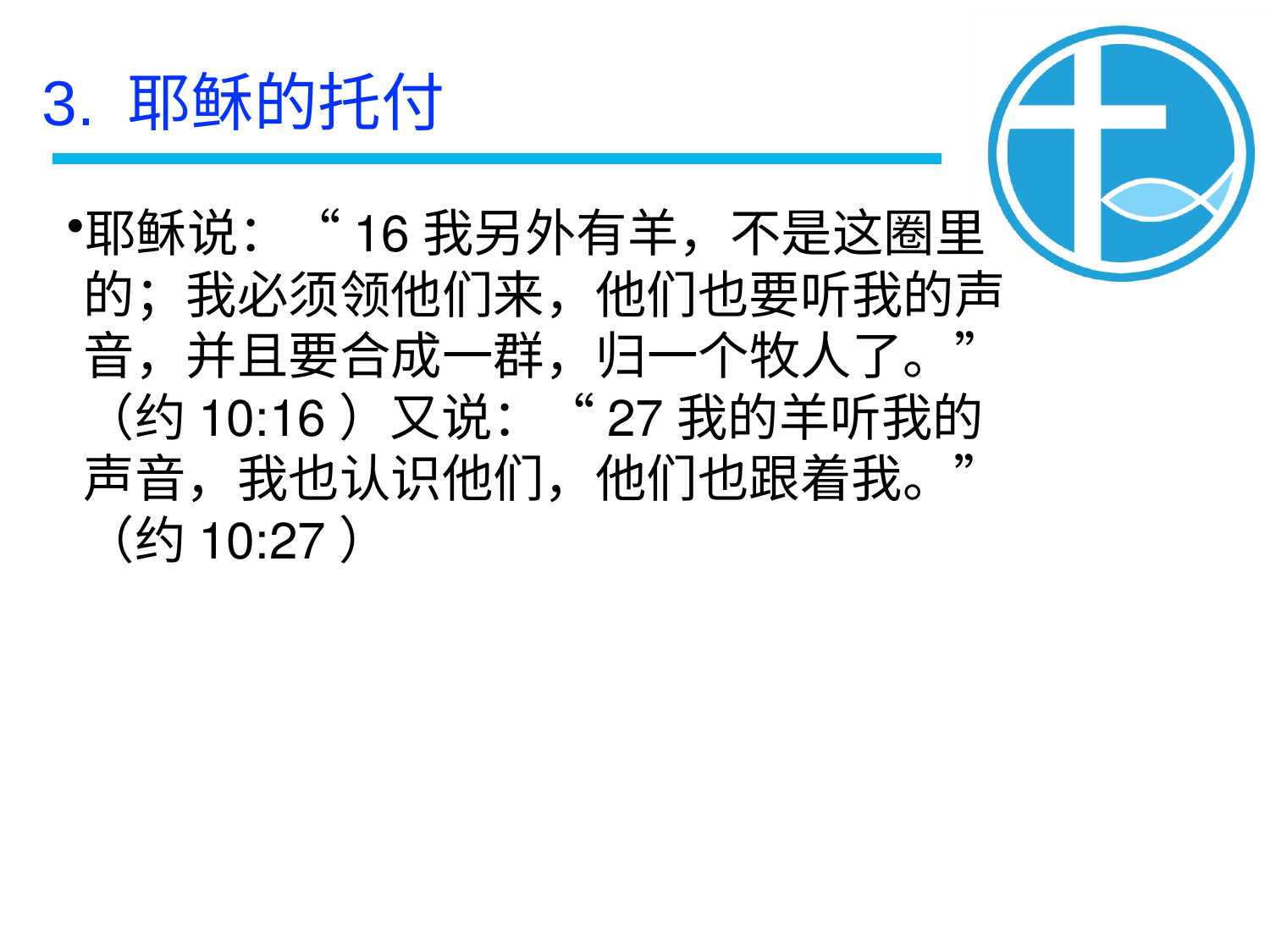

3. 耶稣的托付
耶稣说：“16我另外有羊，不是这圈里的；我必须领他们来，他们也要听我的声音，并且要合成一群，归一个牧人了。”（约10:16）又说：“27我的羊听我的声音，我也认识他们，他们也跟着我。”（约10:27）